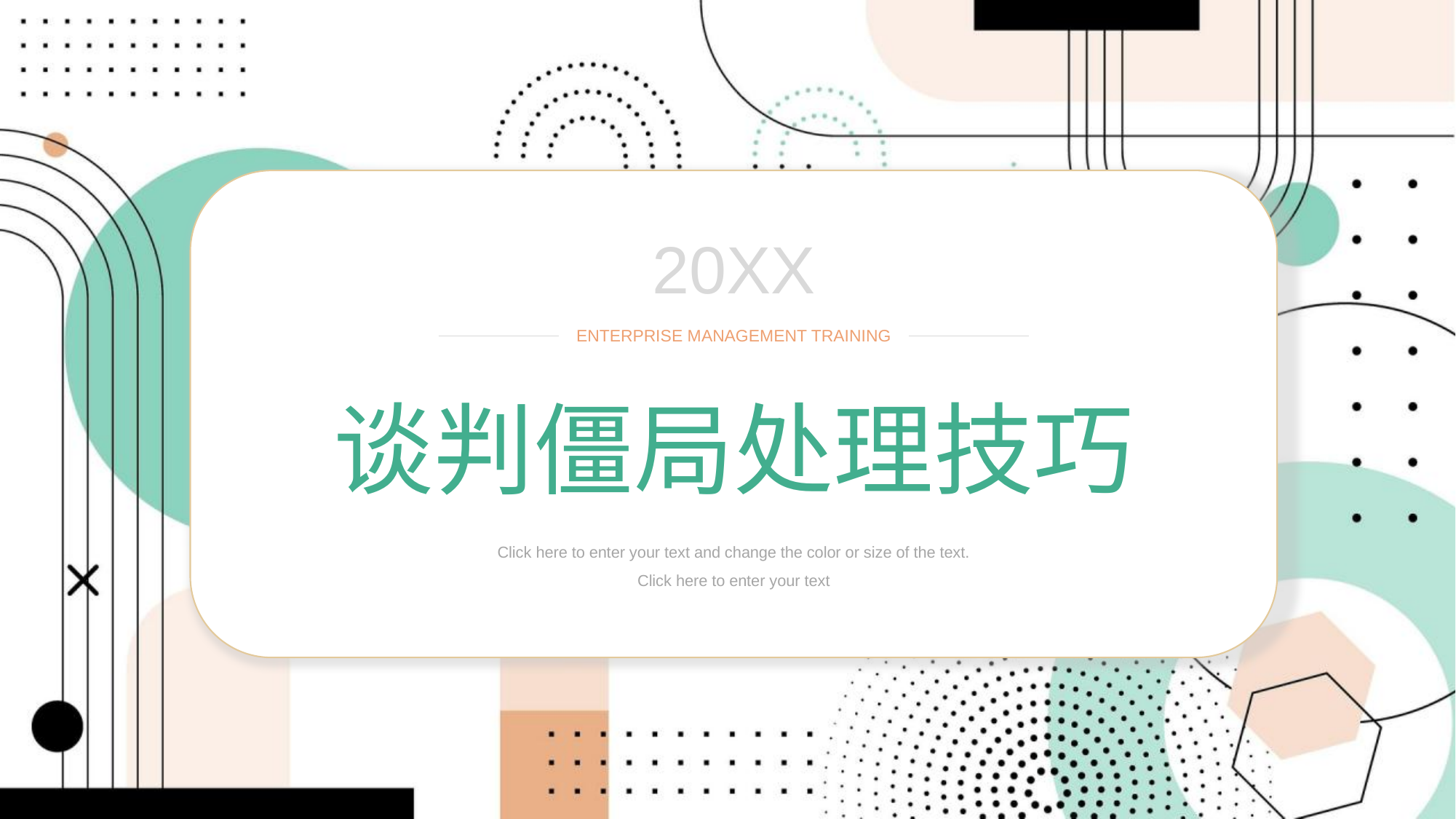

20XX
ENTERPRISE MANAGEMENT TRAINING
谈判僵局处理技巧
Click here to enter your text and change the color or size of the text. Click here to enter your text